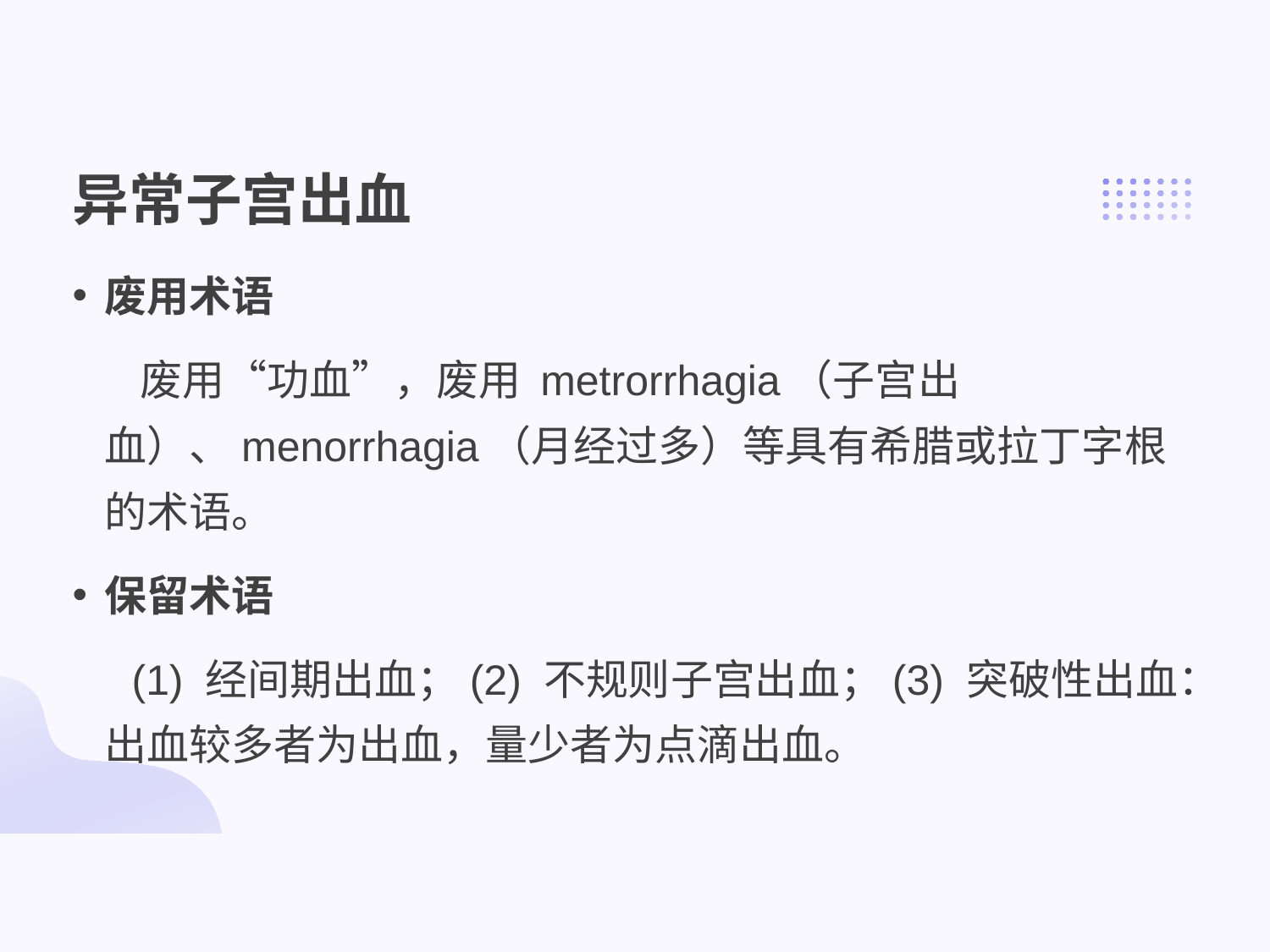

# 异常子宫出血
废用术语
      废用“功血”，废用 metrorrhagia（子宫出血）、menorrhagia（月经过多）等具有希腊或拉丁字根的术语。
保留术语
     (1) 经间期出血；(2) 不规则子宫出血；(3) 突破性出血：出血较多者为出血，量少者为点滴出血。